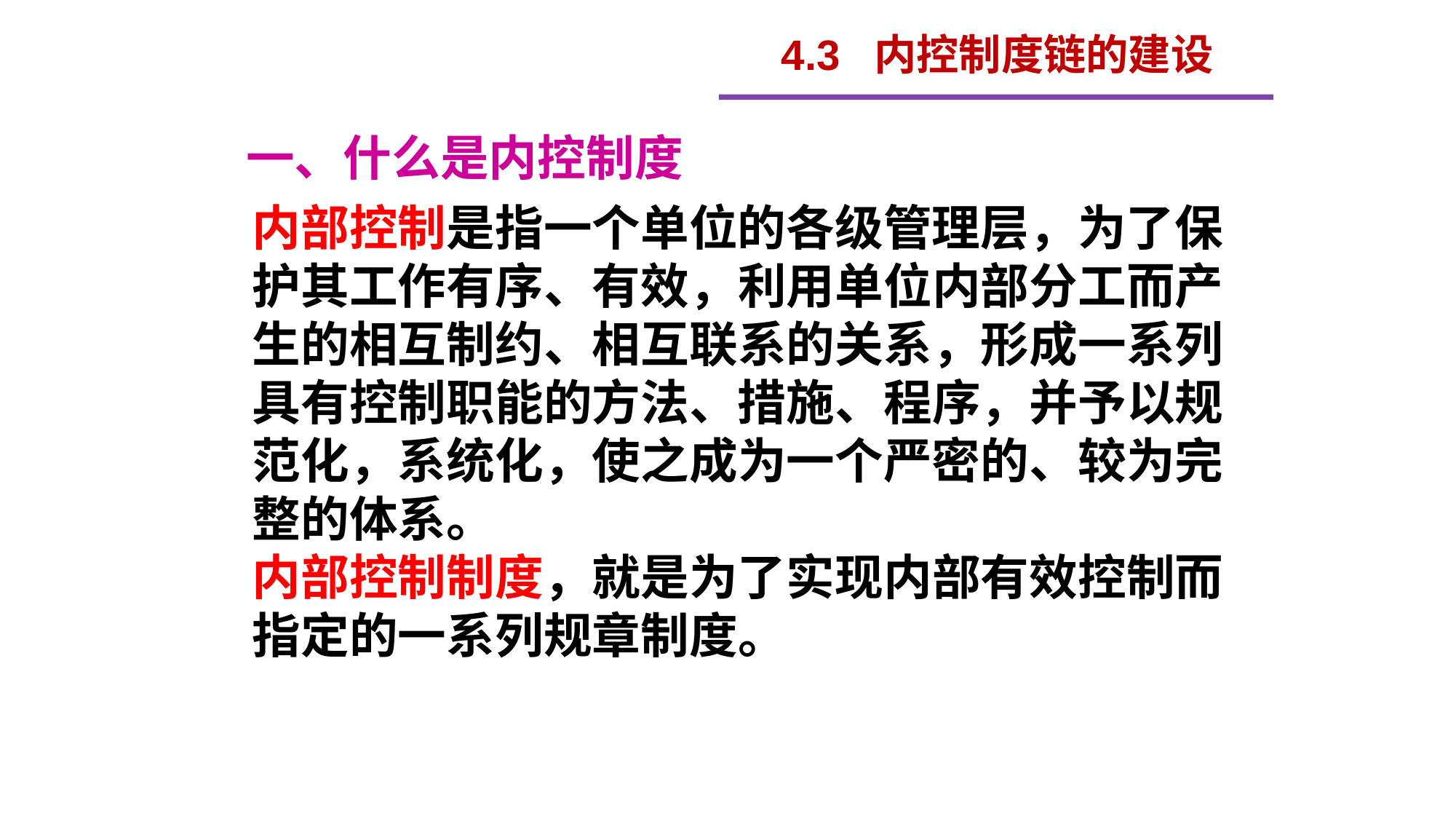

4.3  内控制度链的建设

   一、什么是内控制度
内部控制是指一个单位的各级管理层，为了保护其工作有序、有效，利用单位内部分工而产生的相互制约、相互联系的关系，形成一系列具有控制职能的方法、措施、程序，并予以规范化，系统化，使之成为一个严密的、较为完整的体系。
内部控制制度，就是为了实现内部有效控制而指定的一系列规章制度。